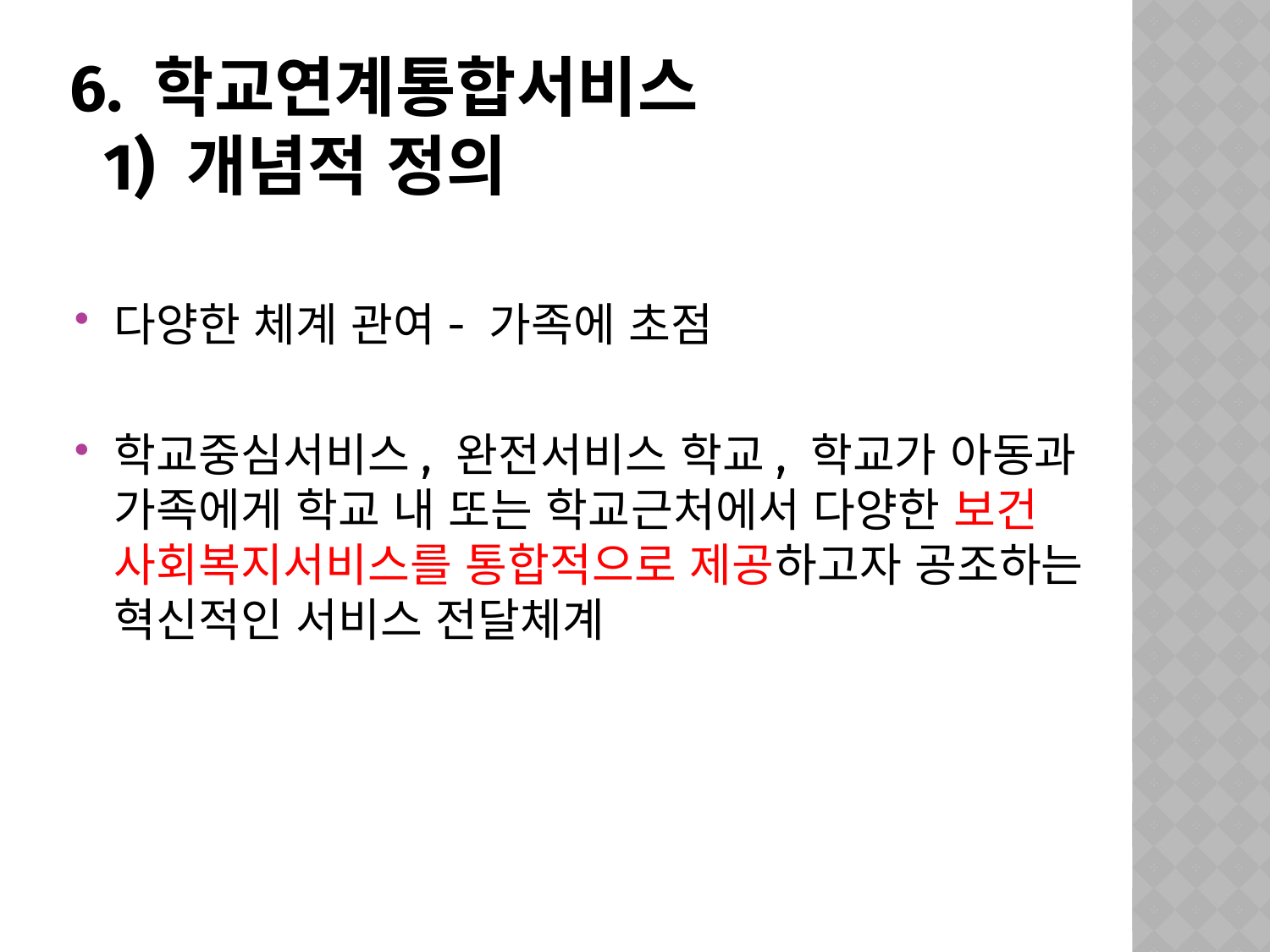

# 6. 학교연계통합서비스 1) 개념적 정의

다양한 체계 관여- 가족에 초점

학교중심서비스, 완전서비스 학교, 학교가 아동과 가족에게 학교 내 또는 학교근처에서 다양한 보건 사회복지서비스를 통합적으로 제공하고자 공조하는 혁신적인 서비스 전달체계